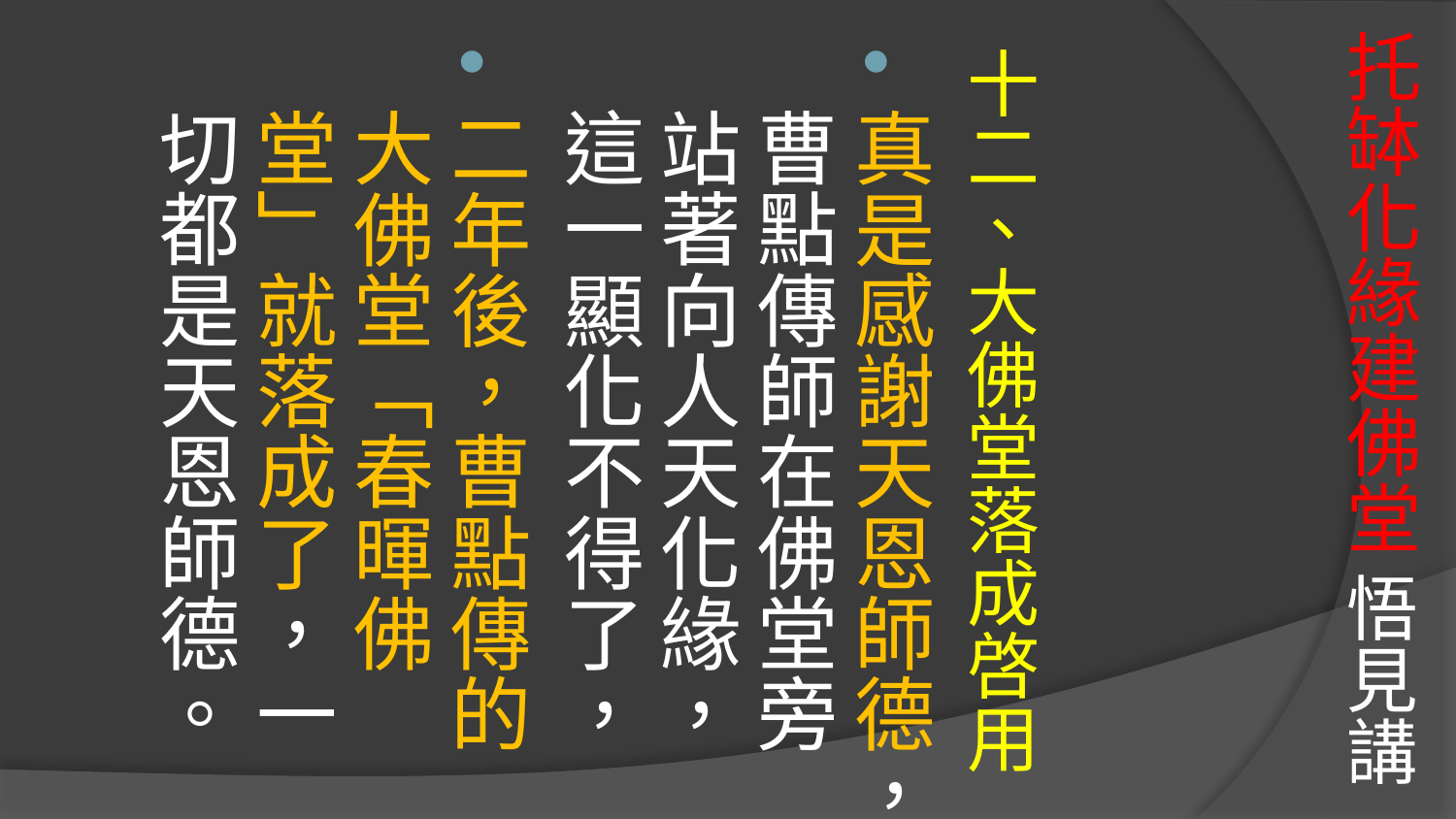

# 托缽化緣建佛堂 悟見講
十二、大佛堂落成啓用
真是感謝天恩師德，曹點傳師在佛堂旁站著向人天化緣，這一顯化不得了，
二年後，曹點傳的大佛堂「春暉佛堂」就落成了，一切都是天恩師德。